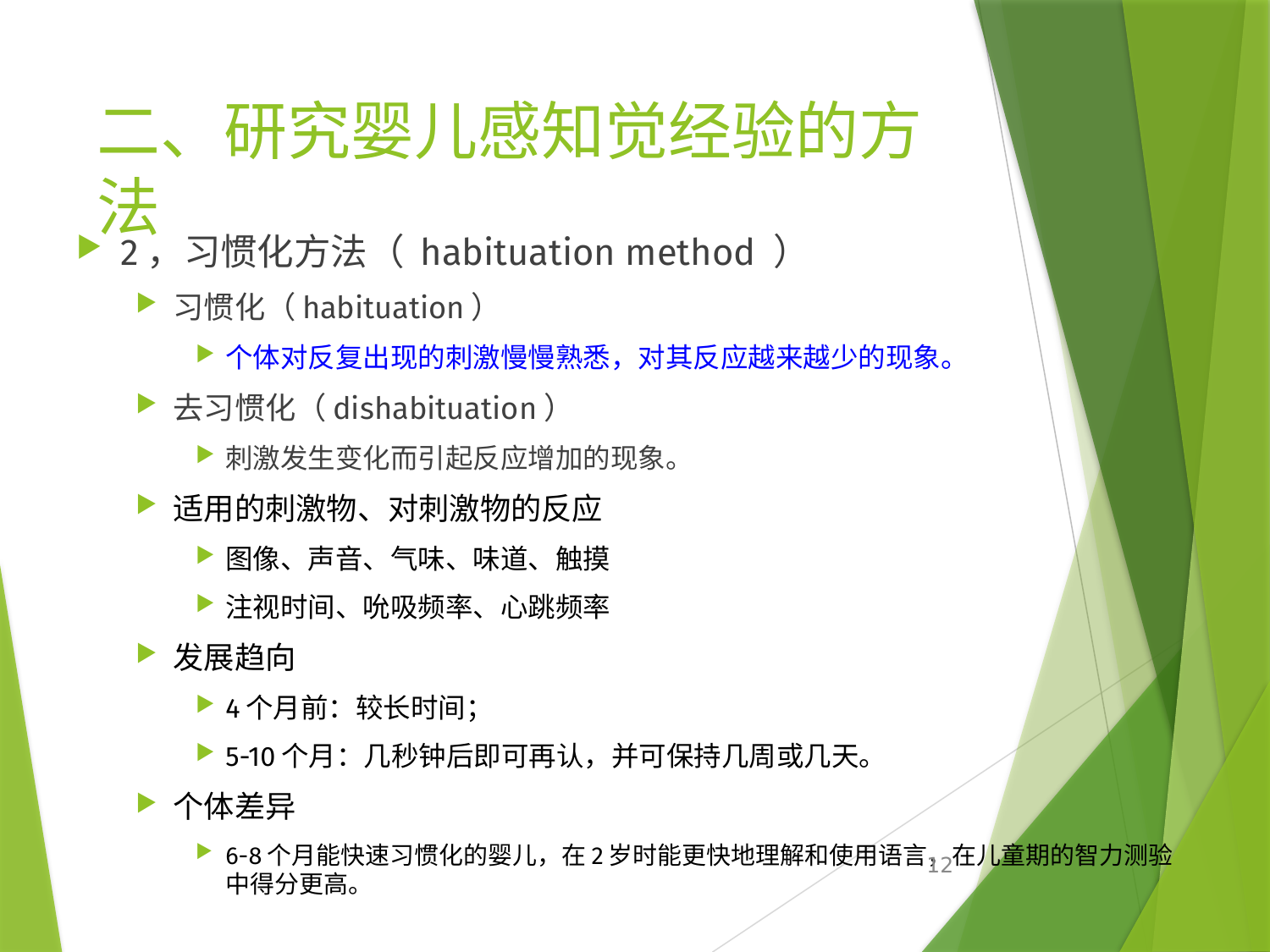

# 二、研究婴儿感知觉经验的方法
2，习惯化方法（ habituation method ）
习惯化（habituation）
个体对反复出现的刺激慢慢熟悉，对其反应越来越少的现象。
去习惯化（dishabituation）
刺激发生变化而引起反应增加的现象。
适用的刺激物、对刺激物的反应
图像、声音、气味、味道、触摸
注视时间、吮吸频率、心跳频率
发展趋向
4个月前：较长时间；
5-10个月：几秒钟后即可再认，并可保持几周或几天。
个体差异
6-8个月能快速习惯化的婴儿，在2岁时能更快地理解和使用语言，在儿童期的智力测验中得分更高。
12